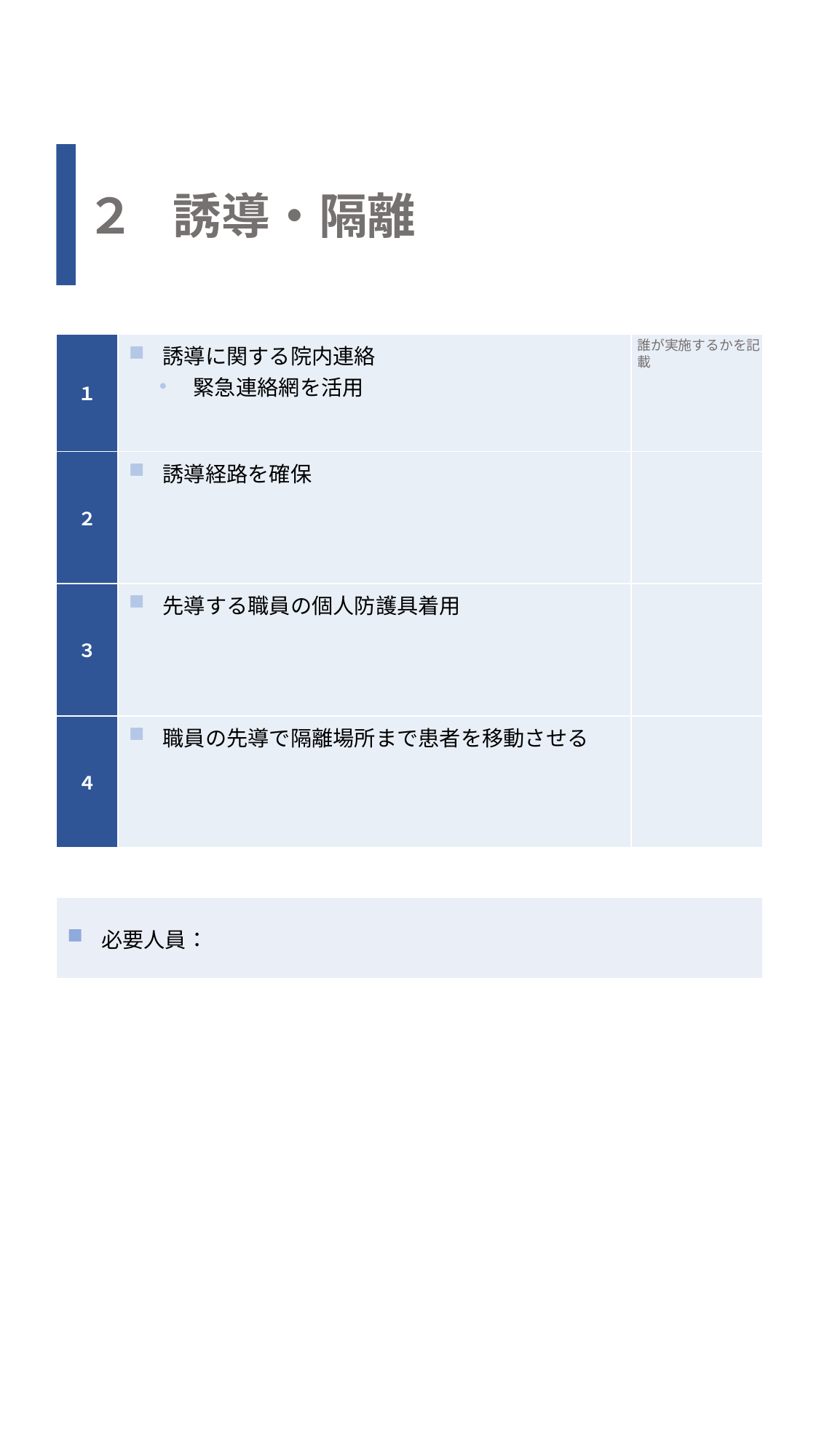

誘導・隔離
２
誰が実施するかを記載
| １ | 誘導に関する院内連絡 緊急連絡網を活用 |  |
| --- | --- | --- |
| ２ | 誘導経路を確保 |  |
| ３ | 先導する職員の個人防護具着用 |  |
| ４ | 職員の先導で隔離場所まで患者を移動させる |  |
| 必要人員： |
| --- |